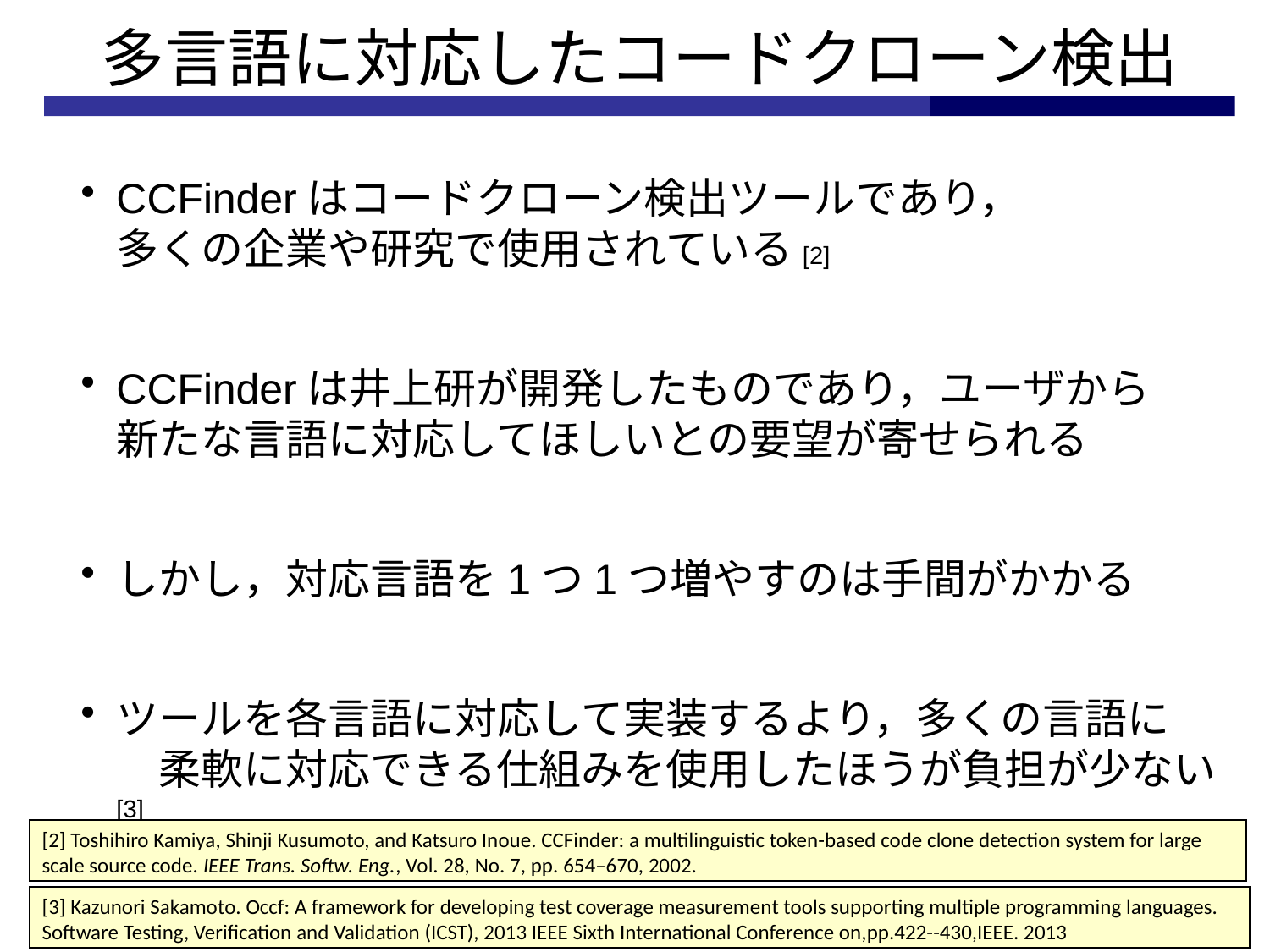

# 多言語に対応したコードクローン検出
CCFinderはコードクローン検出ツールであり，　　　　多くの企業や研究で使用されている[2]

CCFinderは井上研が開発したものであり，ユーザから　新たな言語に対応してほしいとの要望が寄せられる

しかし，対応言語を1つ1つ増やすのは手間がかかる

ツールを各言語に対応して実装するより，多くの言語に　　柔軟に対応できる仕組みを使用したほうが負担が少ない[3]
[2] Toshihiro Kamiya, Shinji Kusumoto, and Katsuro Inoue. CCFinder: a multilinguistic token-based code clone detection system for large scale source code. IEEE Trans. Softw. Eng., Vol. 28, No. 7, pp. 654–670, 2002.
[3] Kazunori Sakamoto. Occf: A framework for developing test coverage measurement tools supporting multiple programming languages. Software Testing, Verification and Validation (ICST), 2013 IEEE Sixth International Conference on,pp.422--430,IEEE. 2013
4